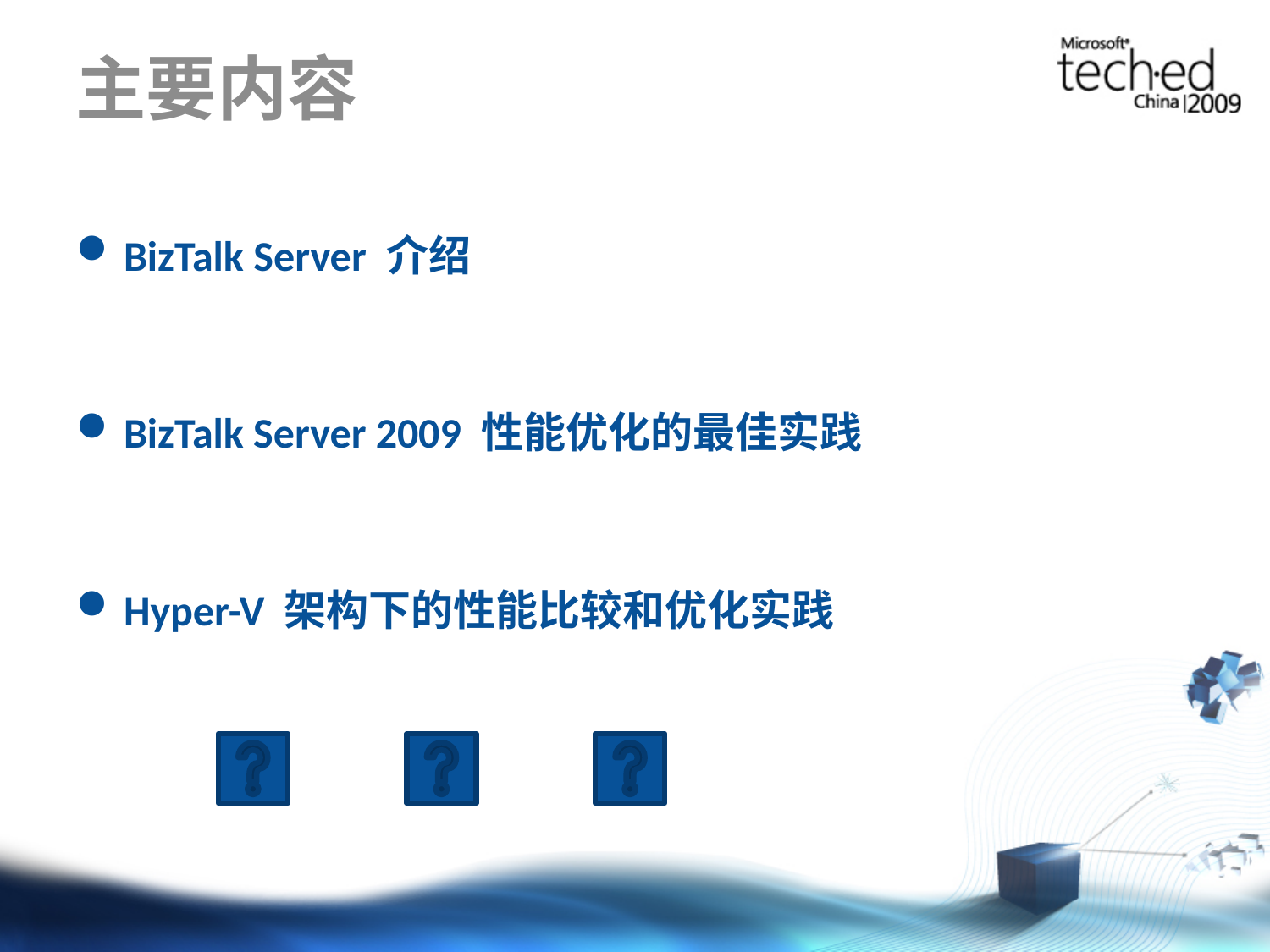

# 主要内容
BizTalk Server 介绍

BizTalk Server 2009 性能优化的最佳实践

Hyper-V 架构下的性能比较和优化实践